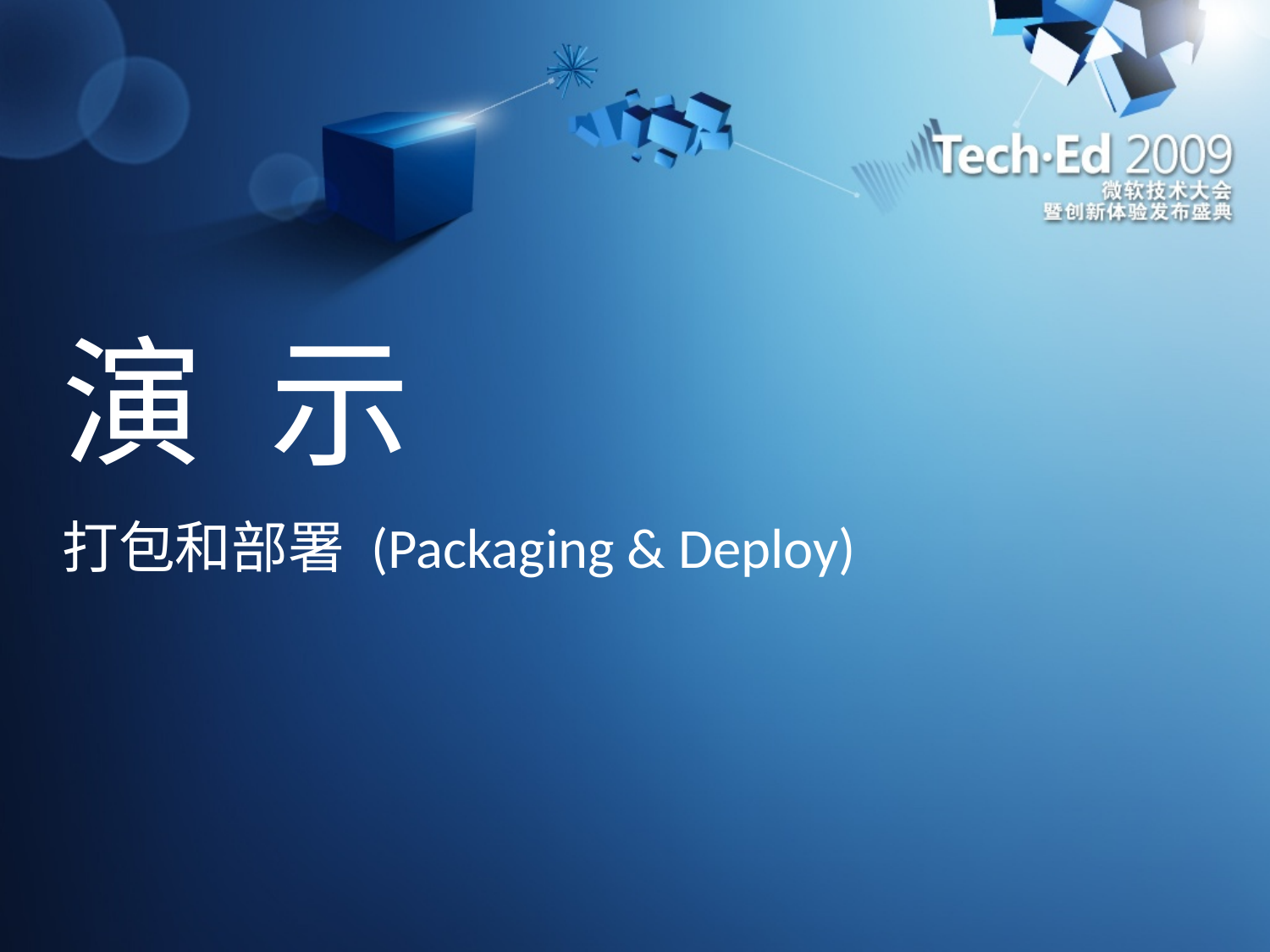

# 演 示
打包和部署 (Packaging & Deploy)